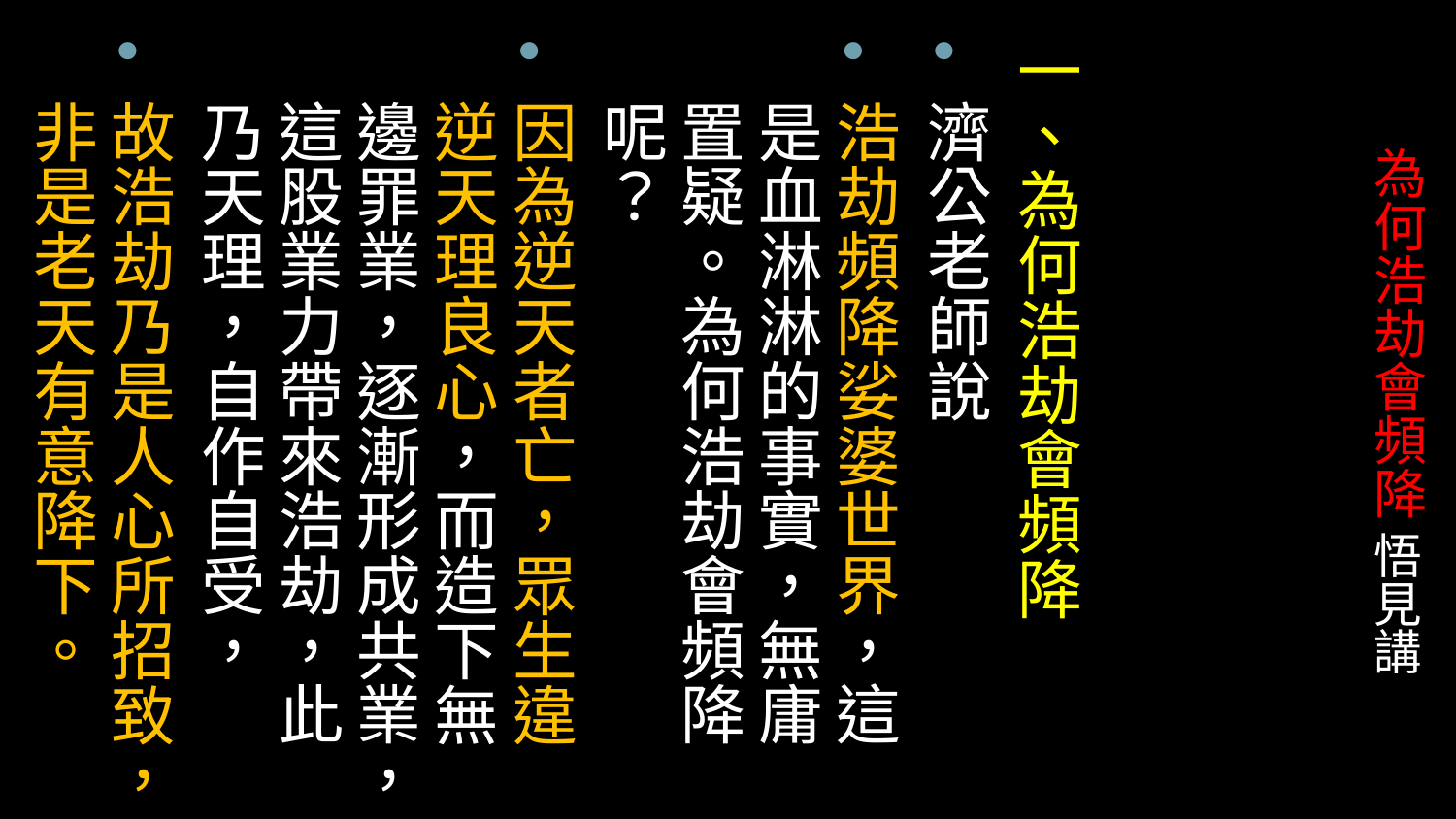

一、為何浩劫會頻降
濟公老師說
浩劫頻降娑婆世界，這是血淋淋的事實，無庸置疑。為何浩劫會頻降呢？
因為逆天者亡，眾生違逆天理良心，而造下無邊罪業，逐漸形成共業，這股業力帶來浩劫，此乃天理，自作自受，
故浩劫乃是人心所招致，非是老天有意降下。
# 為何浩劫會頻降 悟見講